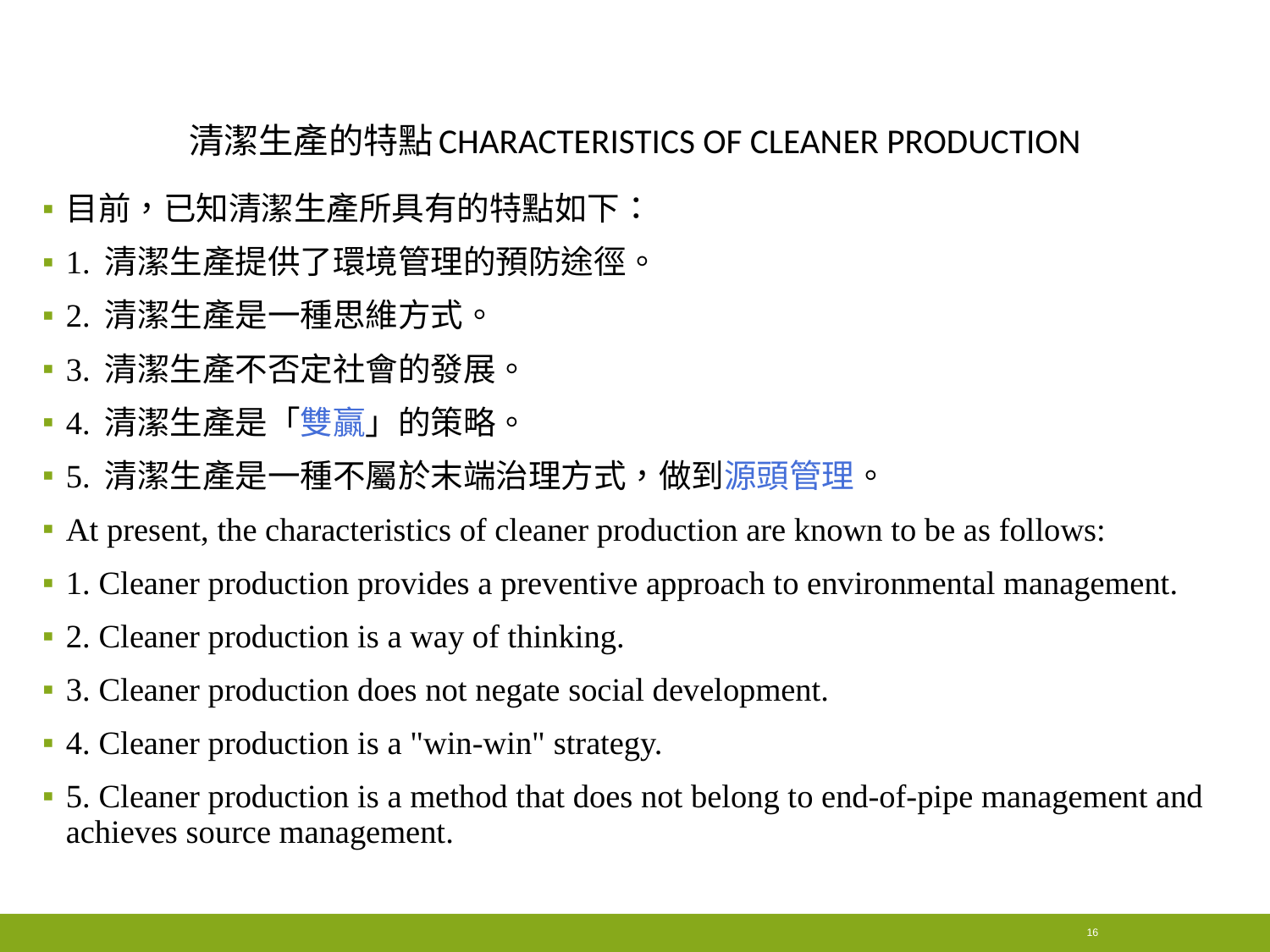

# 清潔生產的特點Characteristics of cleaner production
目前，已知清潔生產所具有的特點如下：
1. 清潔生產提供了環境管理的預防途徑。
2. 清潔生產是一種思維方式。
3. 清潔生產不否定社會的發展。
4. 清潔生產是「雙贏」的策略。
5. 清潔生產是一種不屬於末端治理方式，做到源頭管理。
At present, the characteristics of cleaner production are known to be as follows:
1. Cleaner production provides a preventive approach to environmental management.
2. Cleaner production is a way of thinking.
3. Cleaner production does not negate social development.
4. Cleaner production is a "win-win" strategy.
5. Cleaner production is a method that does not belong to end-of-pipe management and achieves source management.
16